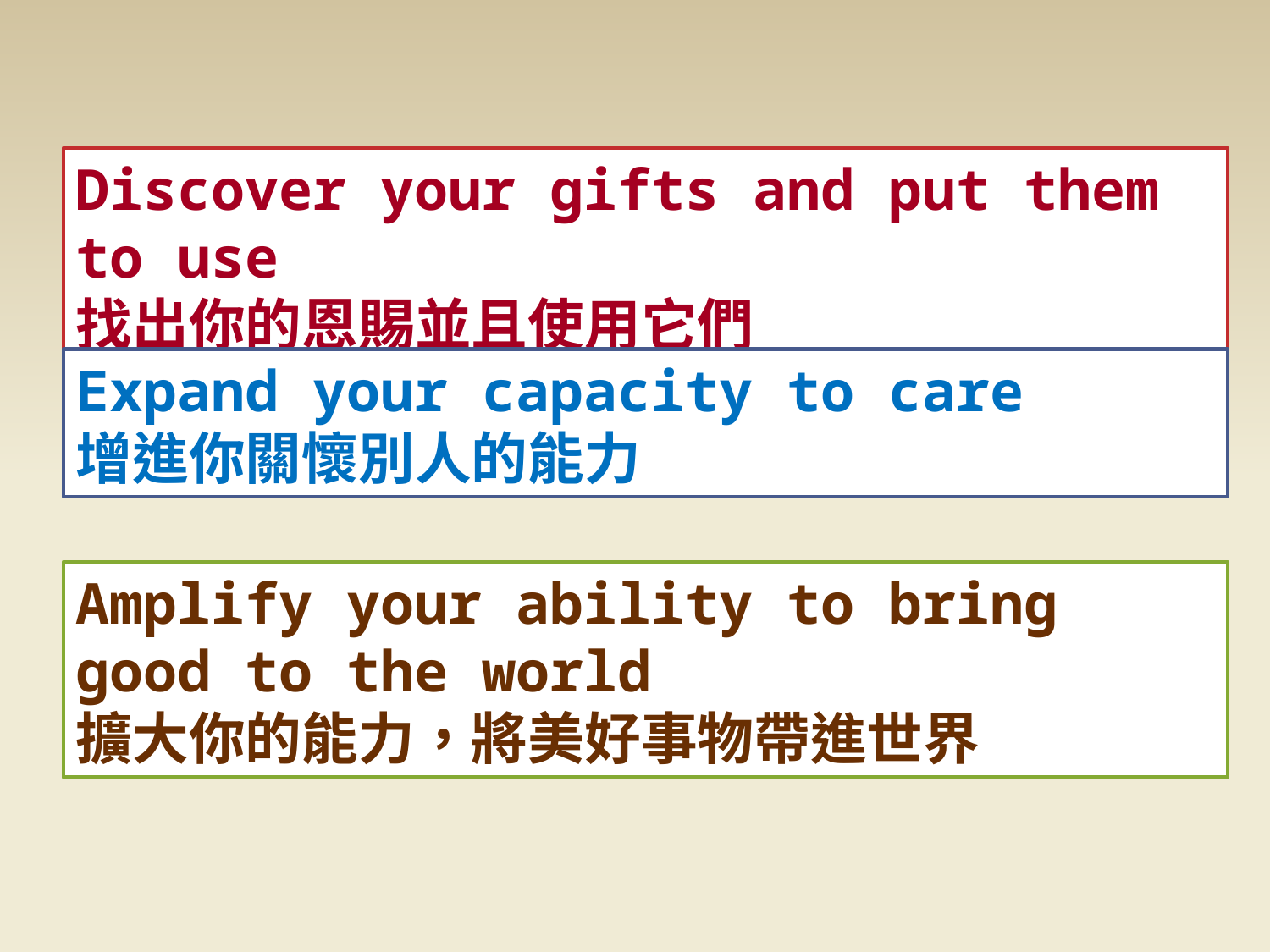

Discover your gifts and put them to use
找出你的恩賜並且使用它們
Expand your capacity to care
增進你關懷別人的能力
Amplify your ability to bring good to the world
擴大你的能力，將美好事物帶進世界